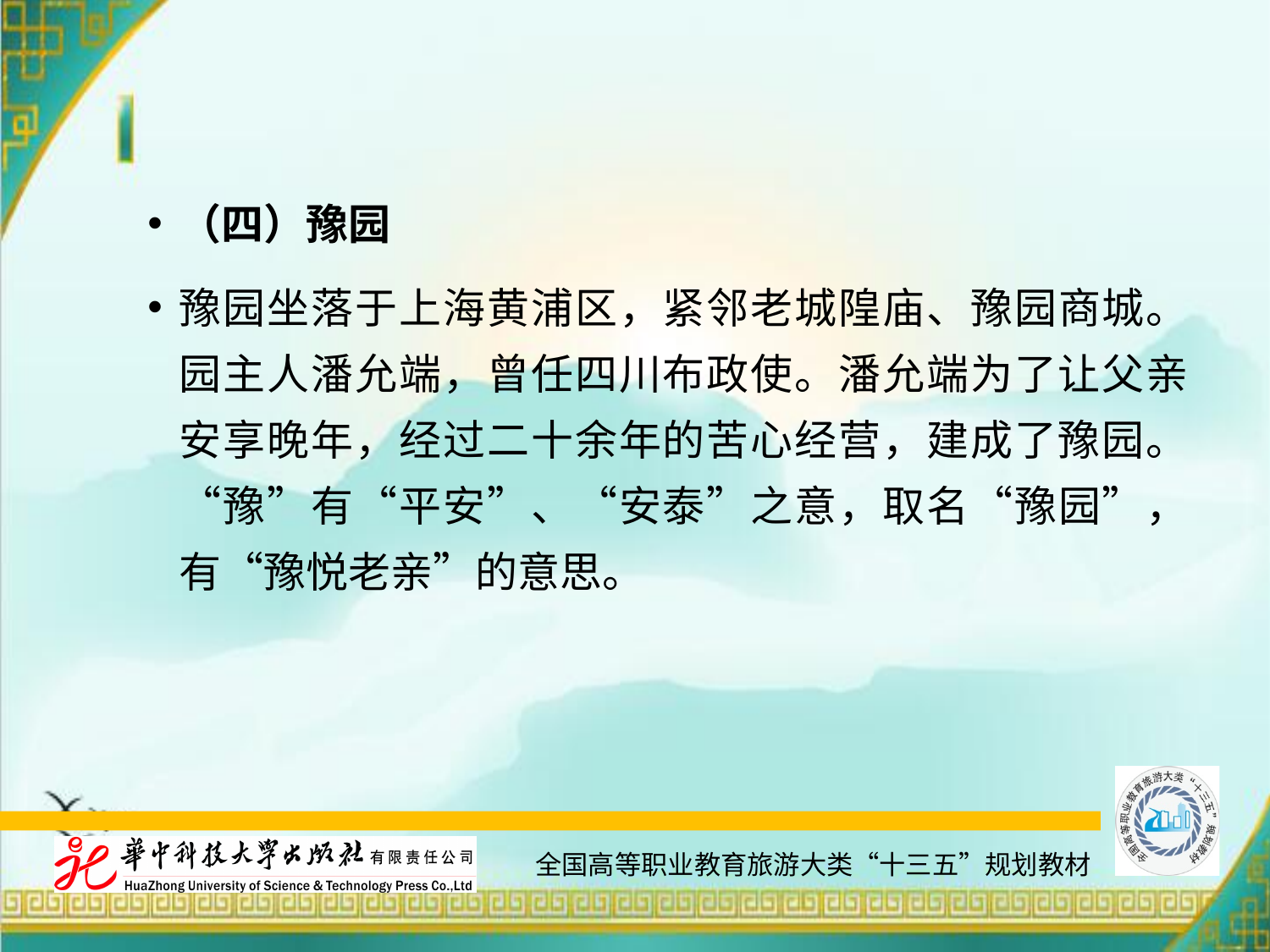

#
（四）豫园
豫园坐落于上海黄浦区，紧邻老城隍庙、豫园商城。园主人潘允端，曾任四川布政使。潘允端为了让父亲安享晚年，经过二十余年的苦心经营，建成了豫园。“豫”有“平安”、“安泰”之意，取名“豫园”，有“豫悦老亲”的意思。